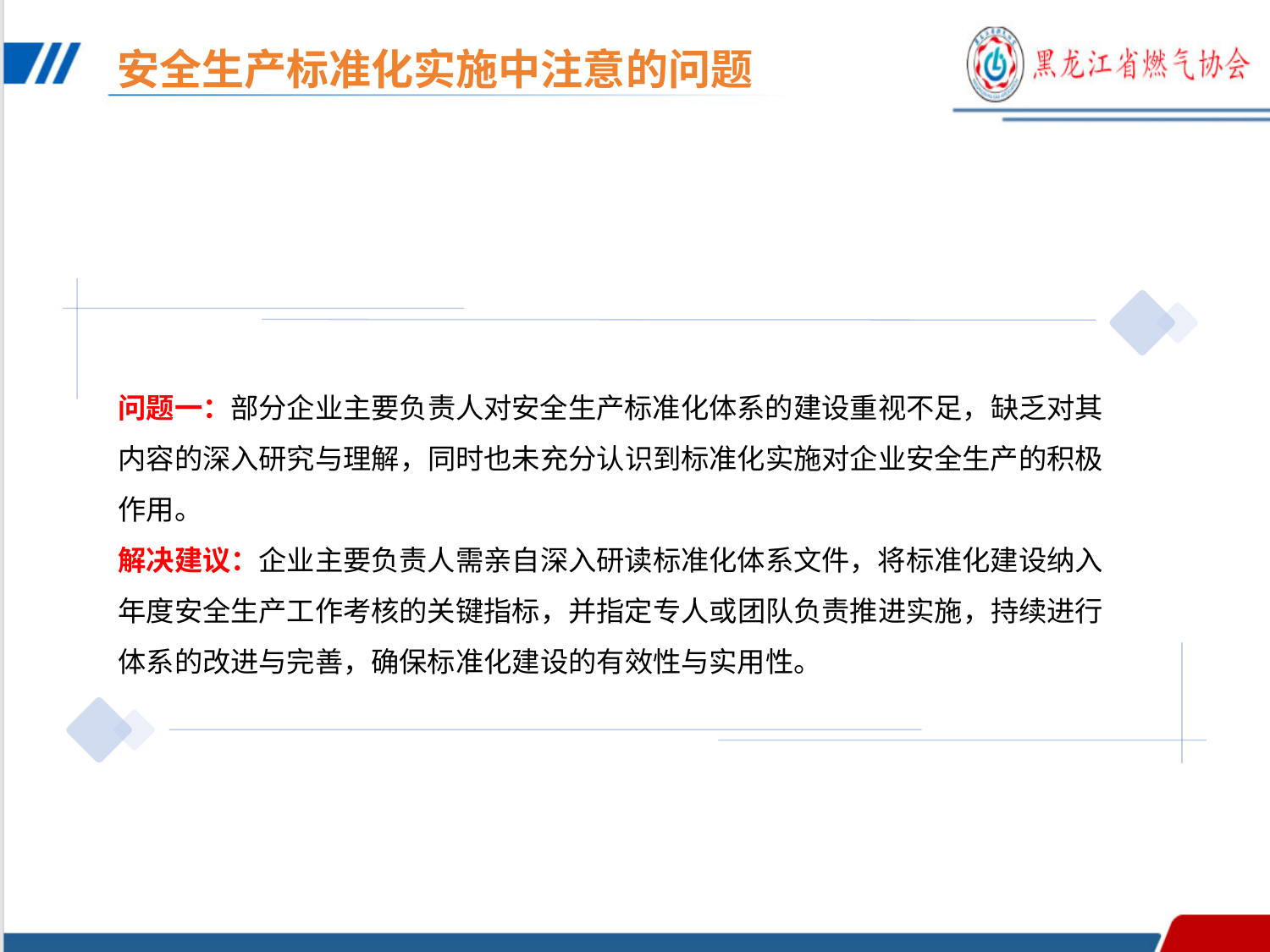

安全生产标准化实施中注意的问题

问题一：部分企业主要负责人对安全生产标准化体系的建设重视不足，缺乏对其内容的深入研究与理解，同时也未充分认识到标准化实施对企业安全生产的积极作用。
解决建议：企业主要负责人需亲自深入研读标准化体系文件，将标准化建设纳入年度安全生产工作考核的关键指标，并指定专人或团队负责推进实施，持续进行体系的改进与完善，确保标准化建设的有效性与实用性。